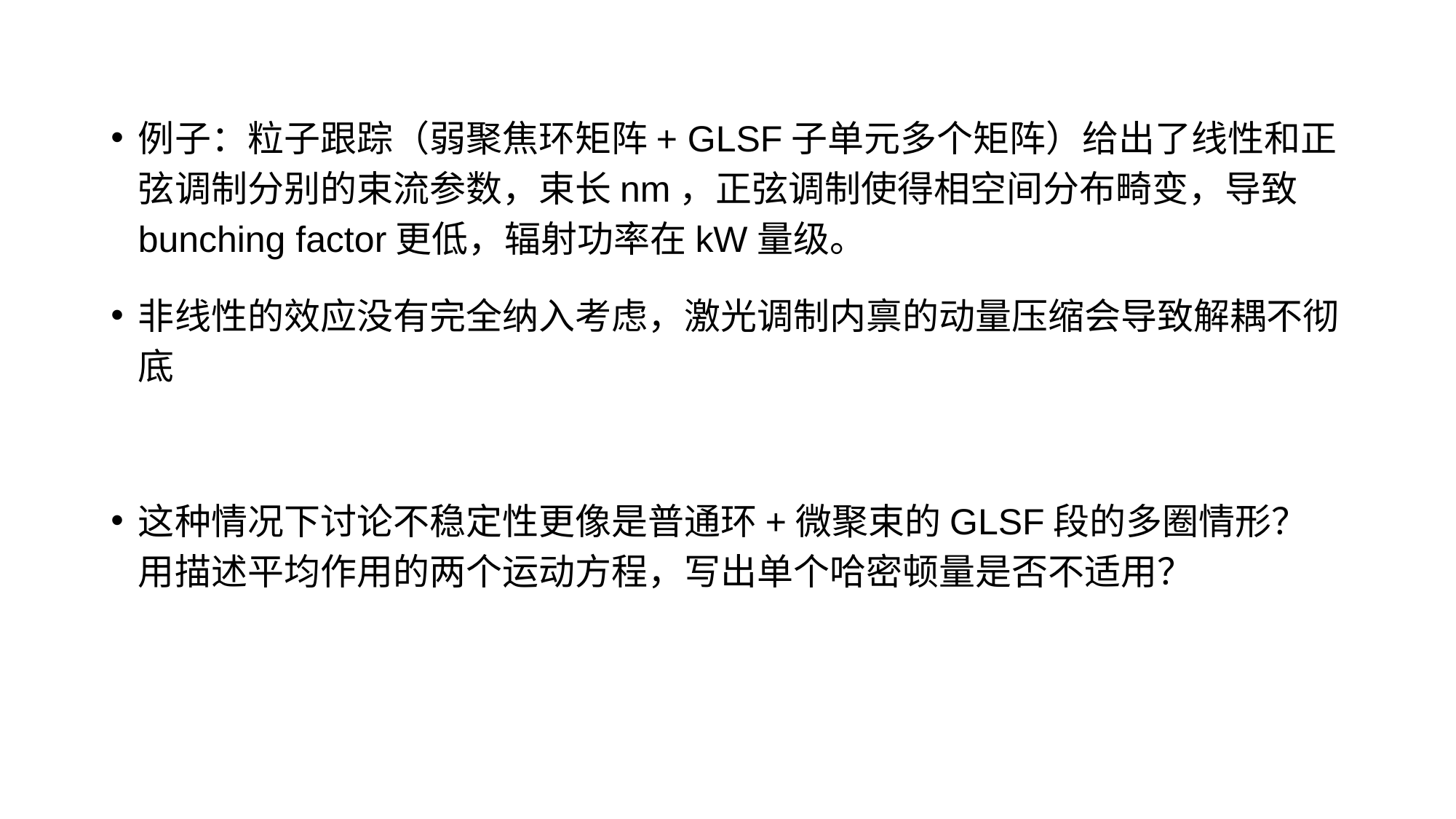

例子：粒子跟踪（弱聚焦环矩阵+ GLSF子单元多个矩阵）给出了线性和正弦调制分别的束流参数，束长nm，正弦调制使得相空间分布畸变，导致bunching factor更低，辐射功率在kW量级。
非线性的效应没有完全纳入考虑，激光调制内禀的动量压缩会导致解耦不彻底

这种情况下讨论不稳定性更像是普通环+微聚束的GLSF段的多圈情形？用描述平均作用的两个运动方程，写出单个哈密顿量是否不适用？